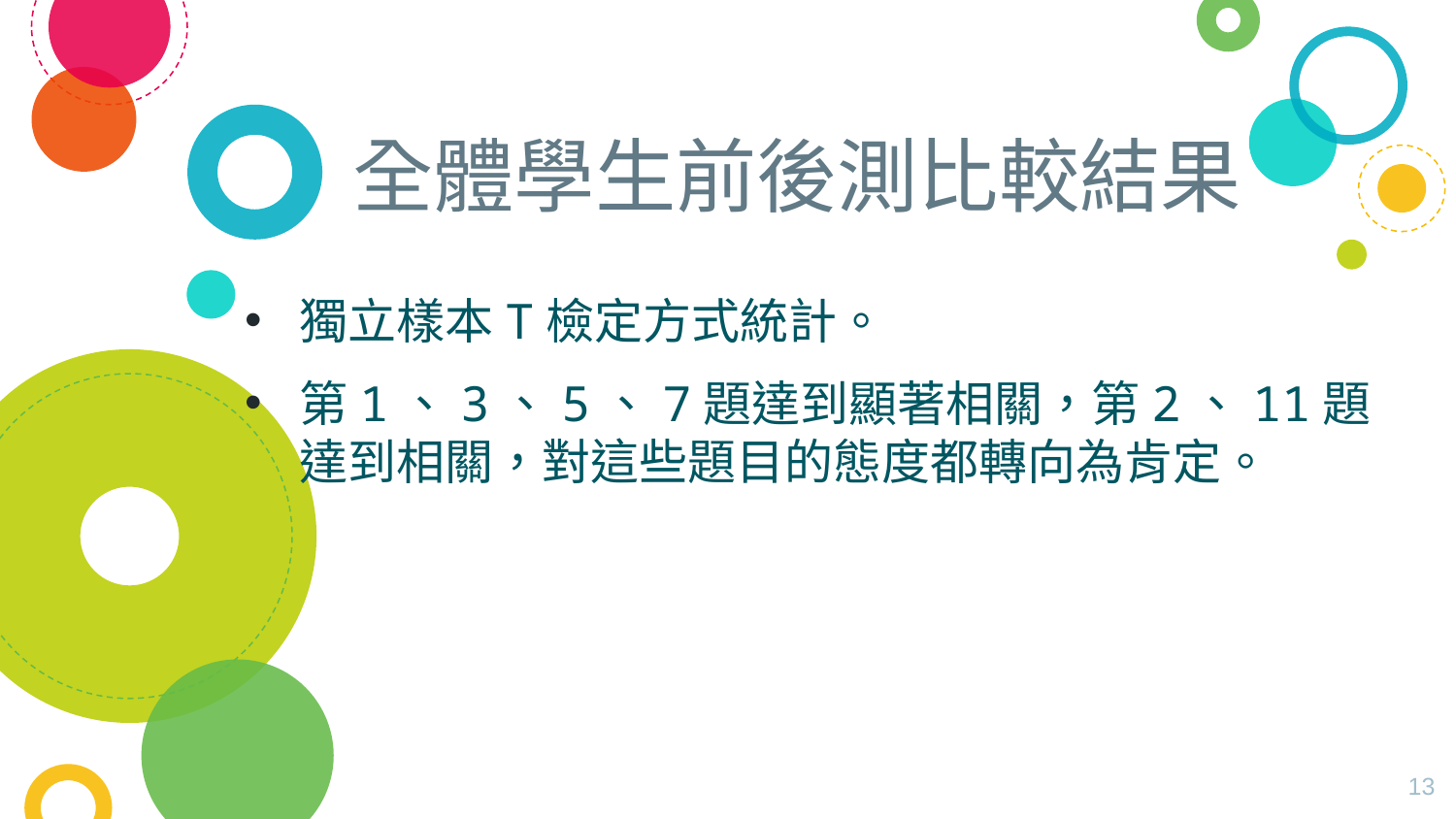

# 全體學生前後測比較結果

獨立樣本T檢定方式統計。
第1、3、5、7題達到顯著相關，第2、11題達到相關，對這些題目的態度都轉向為肯定。

13